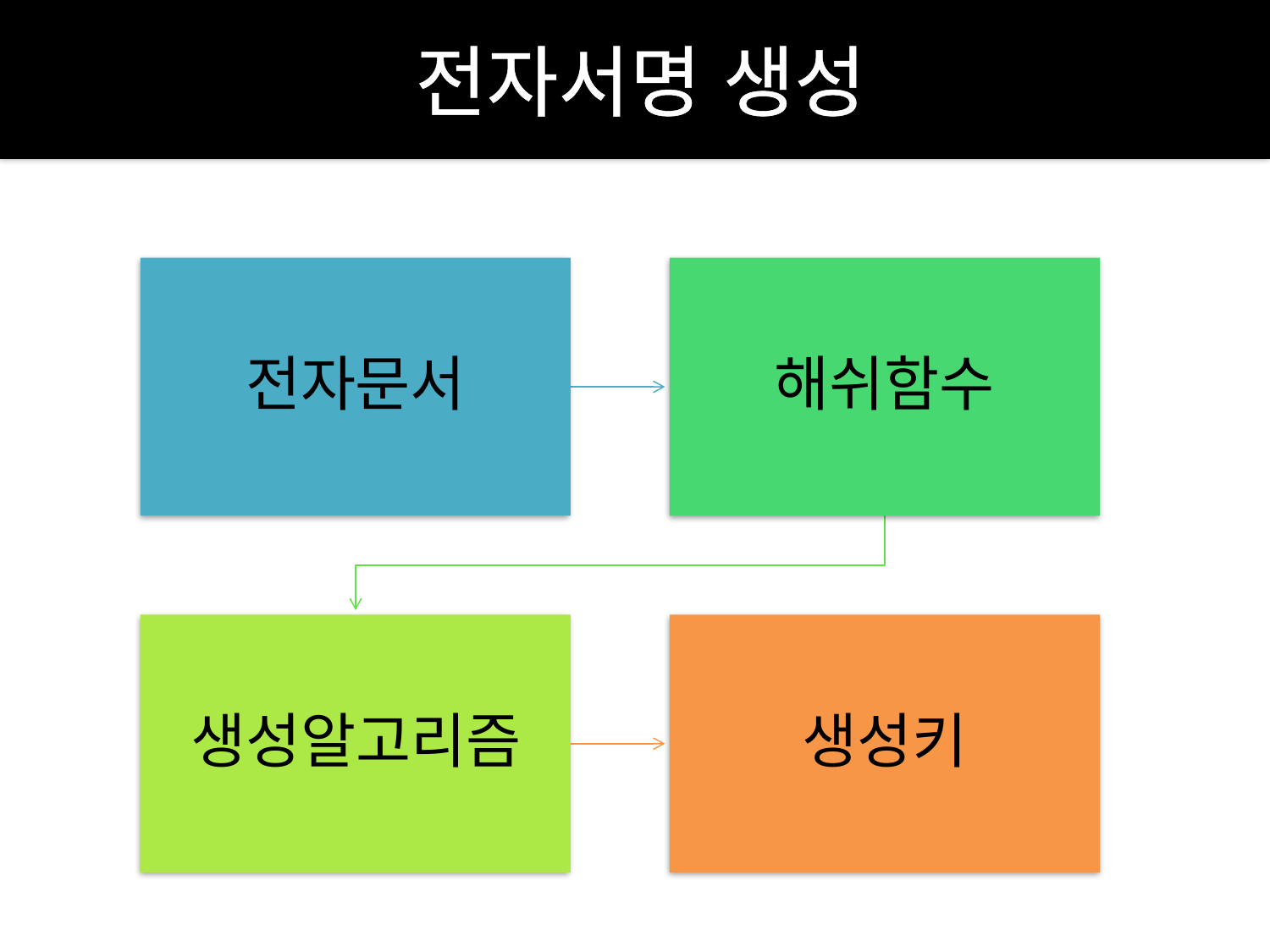

# 전자서명 생성

전자문서

해쉬함수

생성알고리즘
생성키